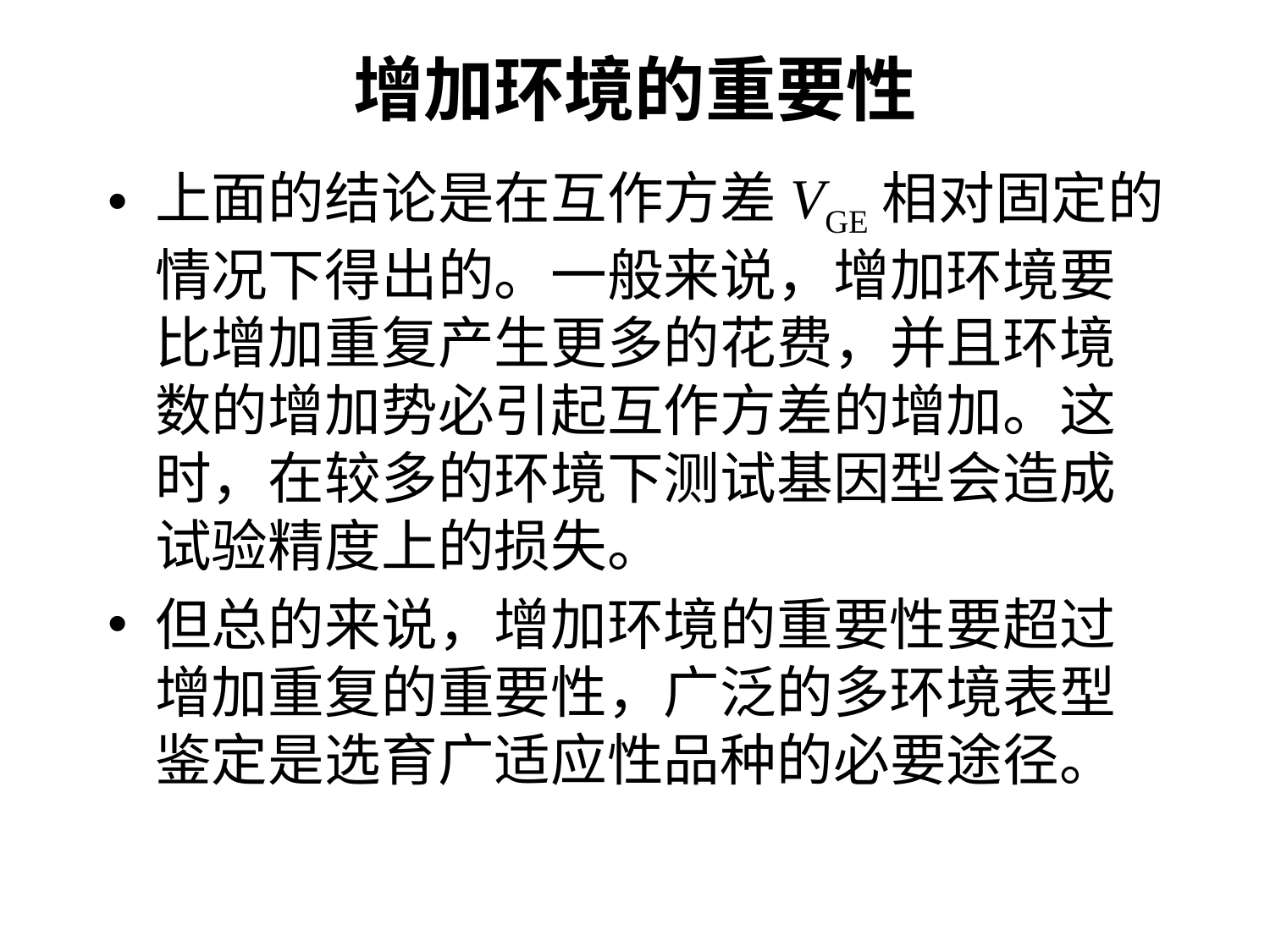

# 增加环境的重要性
上面的结论是在互作方差VGE相对固定的情况下得出的。一般来说，增加环境要比增加重复产生更多的花费，并且环境数的增加势必引起互作方差的增加。这时，在较多的环境下测试基因型会造成试验精度上的损失。
但总的来说，增加环境的重要性要超过增加重复的重要性，广泛的多环境表型鉴定是选育广适应性品种的必要途径。